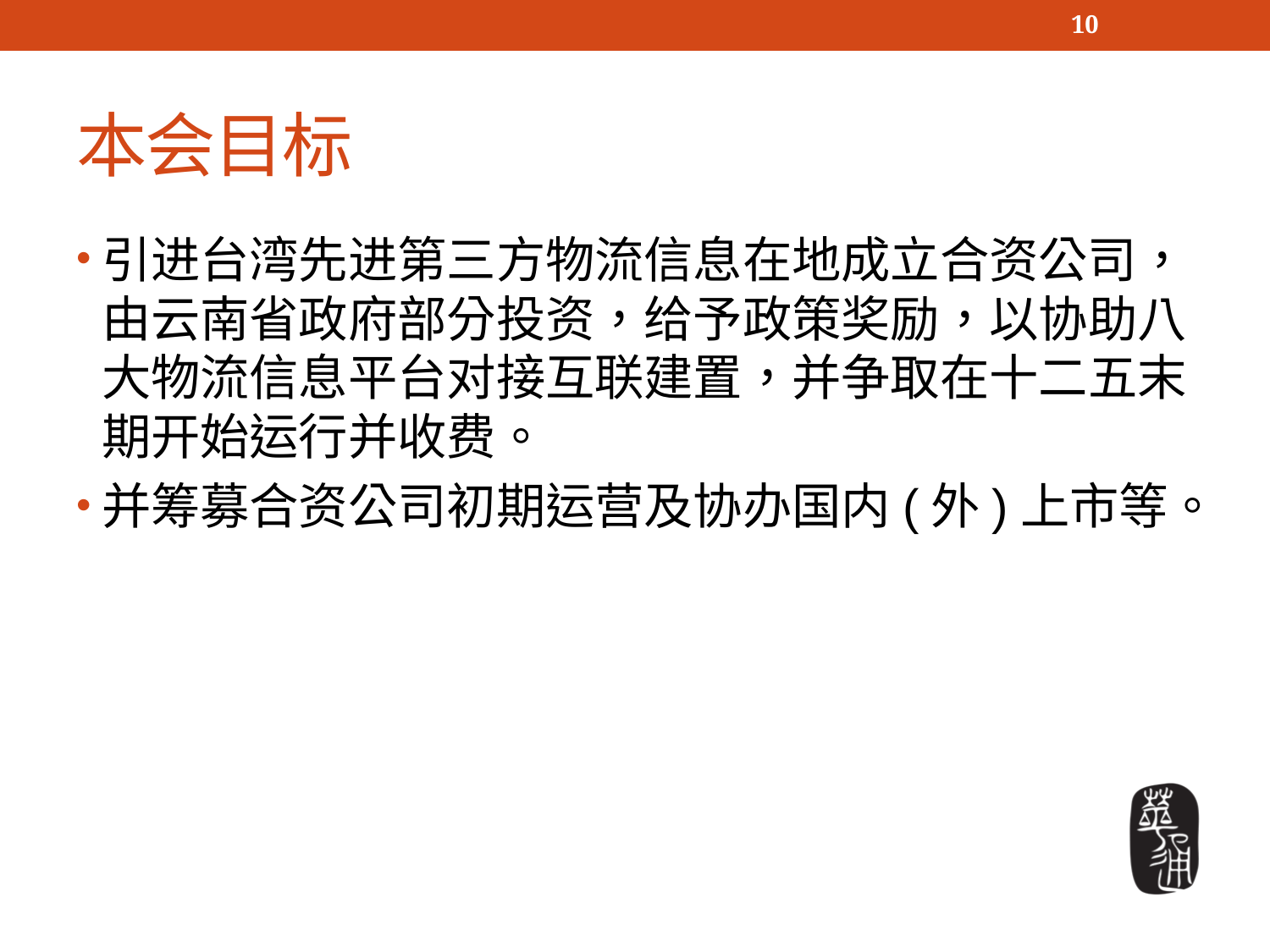

10
# 本会目标
引进台湾先进第三方物流信息在地成立合资公司，由云南省政府部分投资，给予政策奖励，以协助八大物流信息平台对接互联建置，并争取在十二五末期开始运行并收费。
并筹募合资公司初期运营及协办国内(外)上市等。